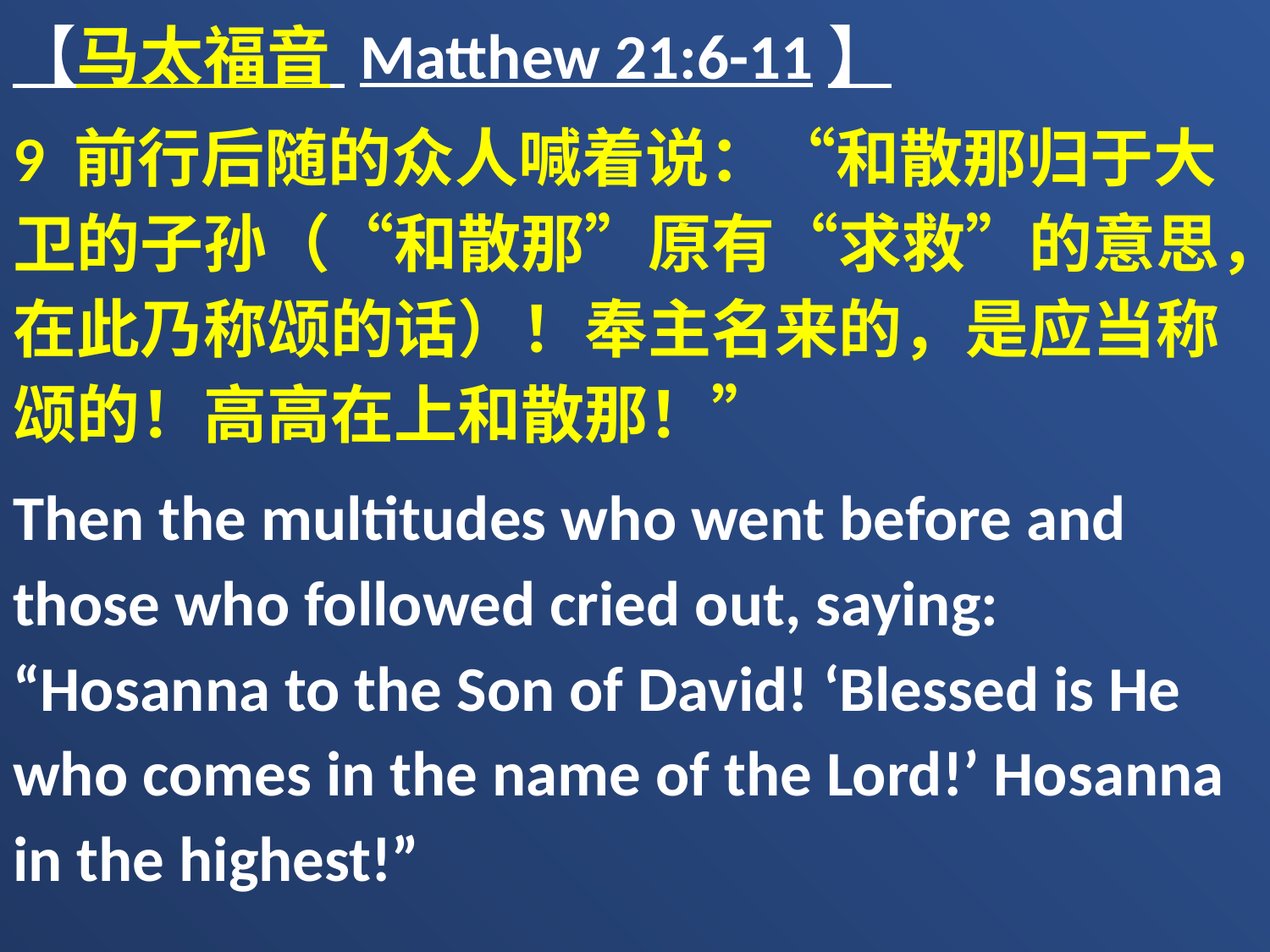

【马太福音 Matthew 21:6-11】
9 前行后随的众人喊着说：“和散那归于大卫的子孙（“和散那”原有“求救”的意思，在此乃称颂的话）！奉主名来的，是应当称颂的！高高在上和散那！”
Then the multitudes who went before and those who followed cried out, saying: “Hosanna to the Son of David! ‘Blessed is He who comes in the name of the Lord!’ Hosanna in the highest!”